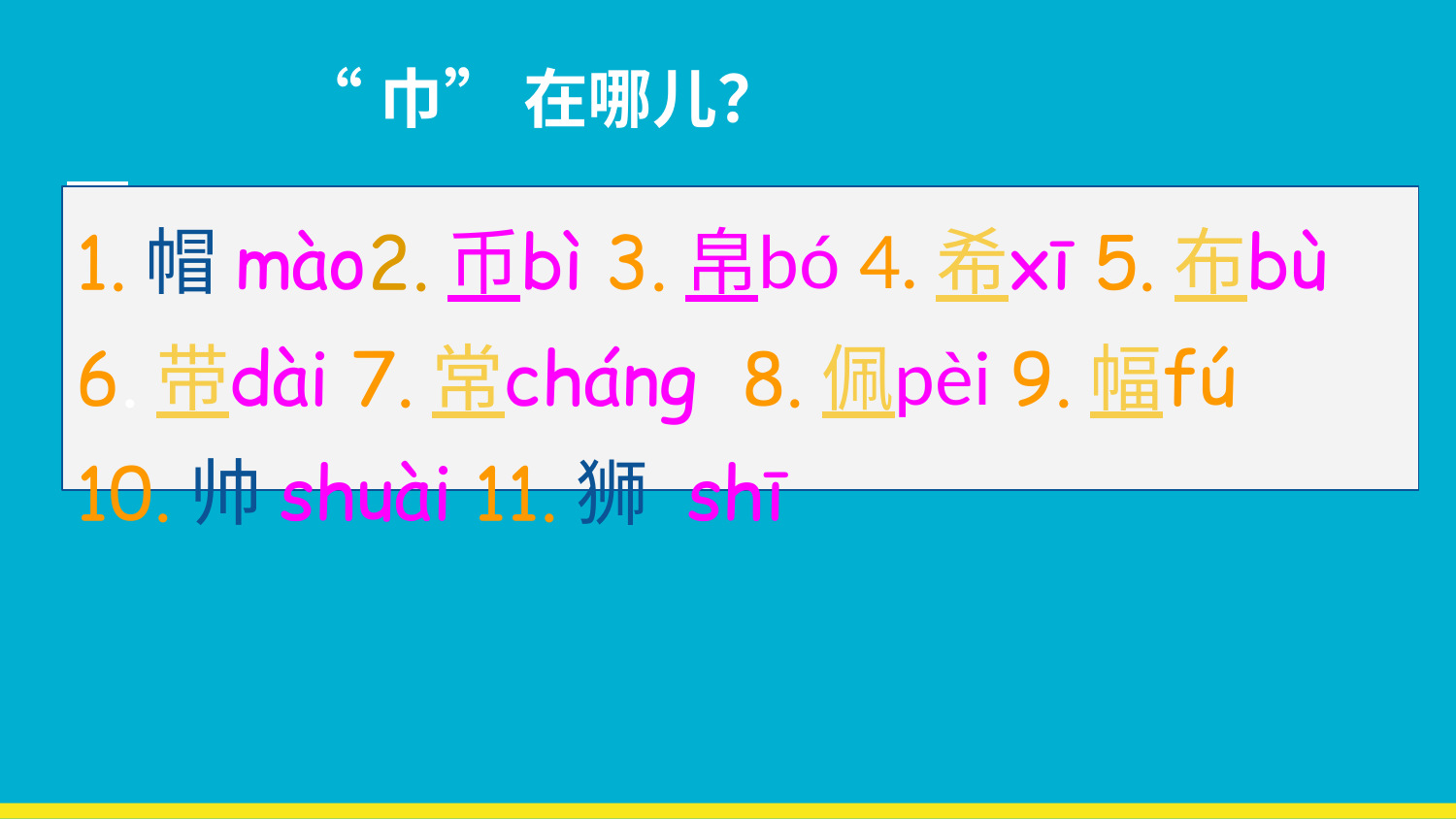

# “巾” 在哪儿？
1.帽mào2.币bì 3.帛bó 4.希xī 5.布bù
6.带dài 7.常cháng  8.佩pèi 9.幅fú
10.帅shuài 11.狮 shī